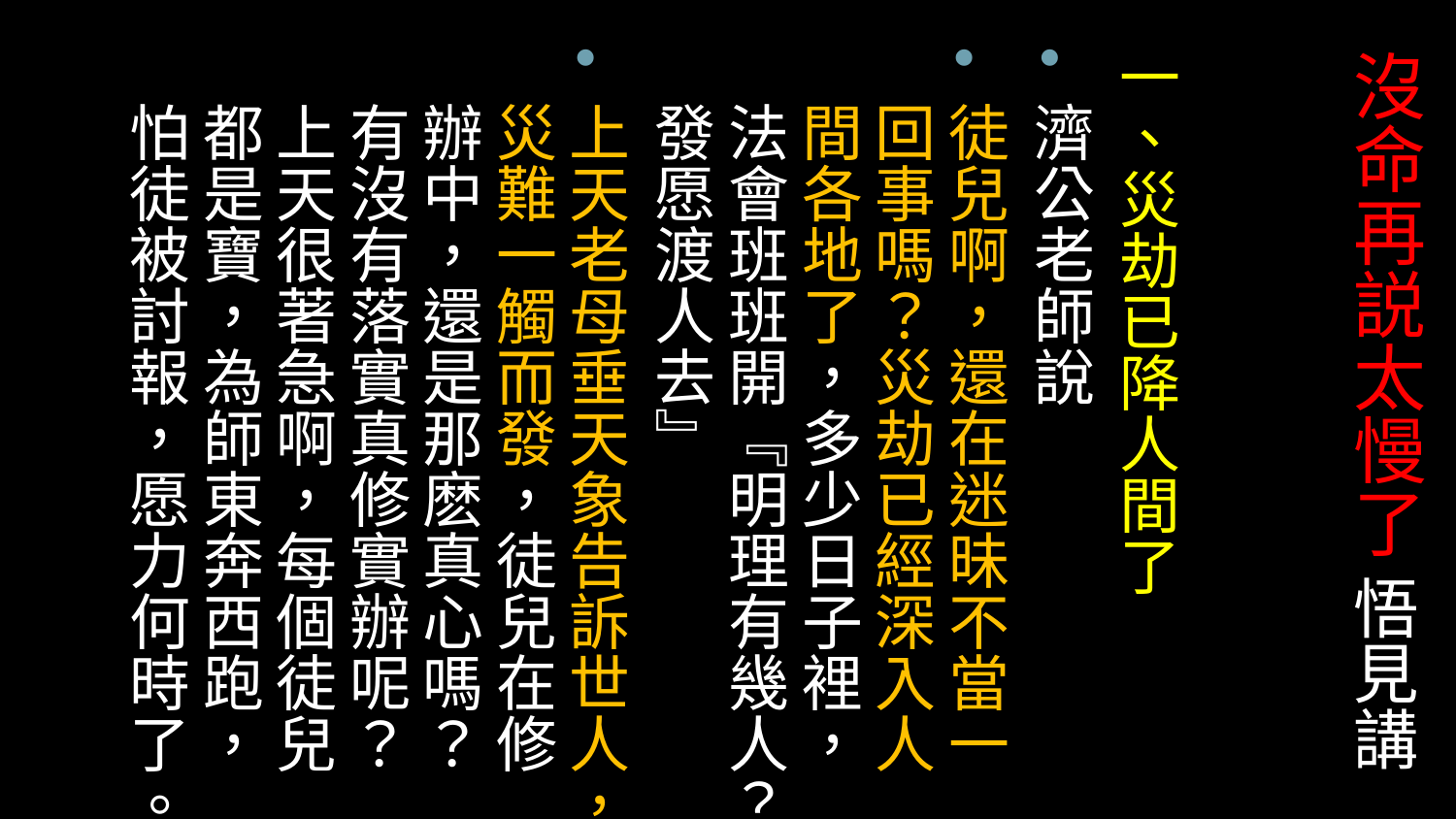

一、災劫已降人間了
濟公老師說
徒兒啊，還在迷昧不當一回事嗎？災劫已經深入人間各地了，多少日子裡，法會班班開『明理有幾人？發愿渡人去』
上天老母垂天象告訴世人，災難一觸而發，徒兒在修辦中，還是那麽真心嗎？有沒有落實真修實辦呢？上天很著急啊，每個徒兒都是寶，為師東奔西跑，怕徒被討報，愿力何時了。

# 沒命再説太慢了 悟見講